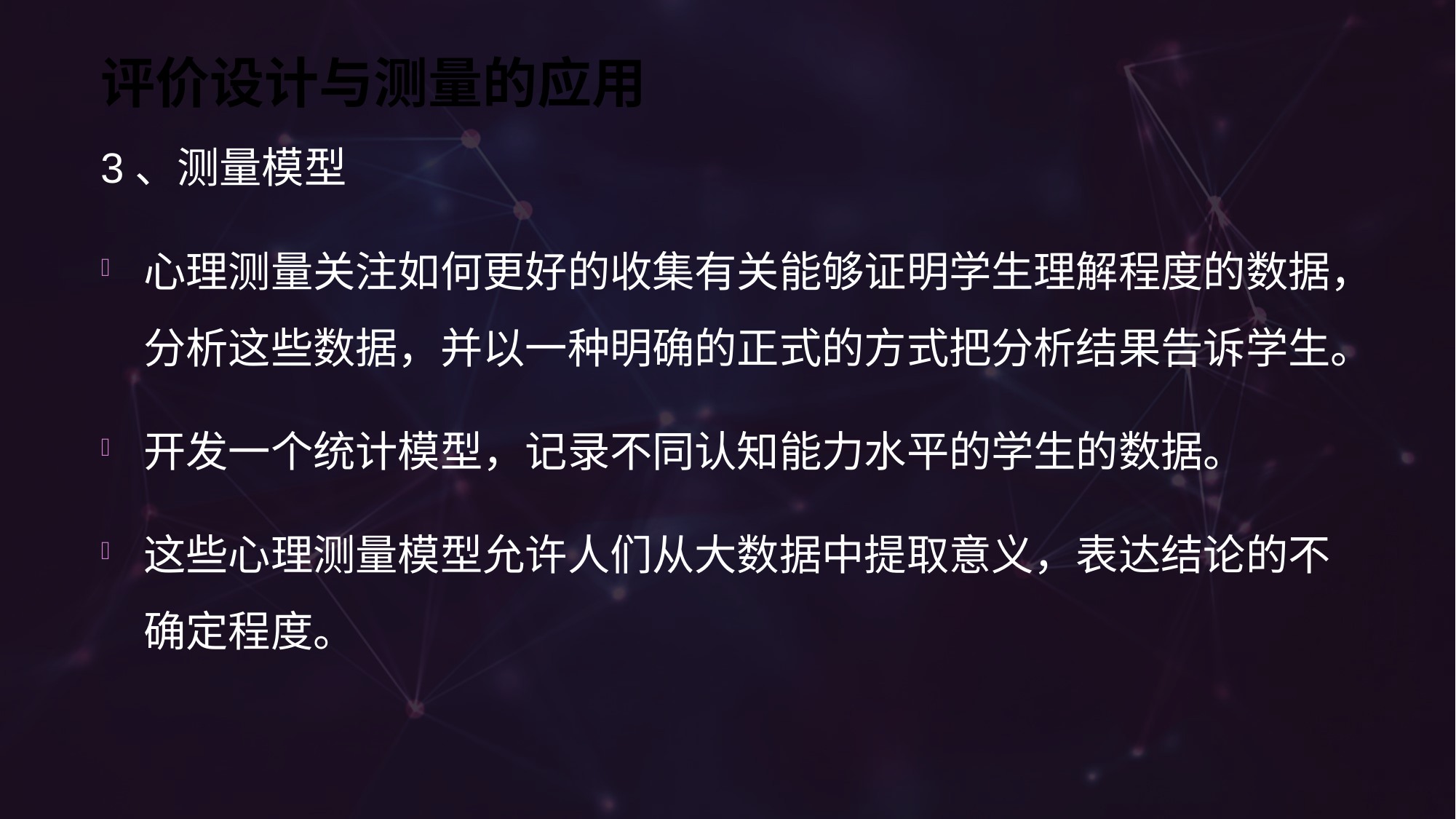

# 评价设计与测量的应用
3、测量模型
心理测量关注如何更好的收集有关能够证明学生理解程度的数据，分析这些数据，并以一种明确的正式的方式把分析结果告诉学生。
开发一个统计模型，记录不同认知能力水平的学生的数据。
这些心理测量模型允许人们从大数据中提取意义，表达结论的不确定程度。